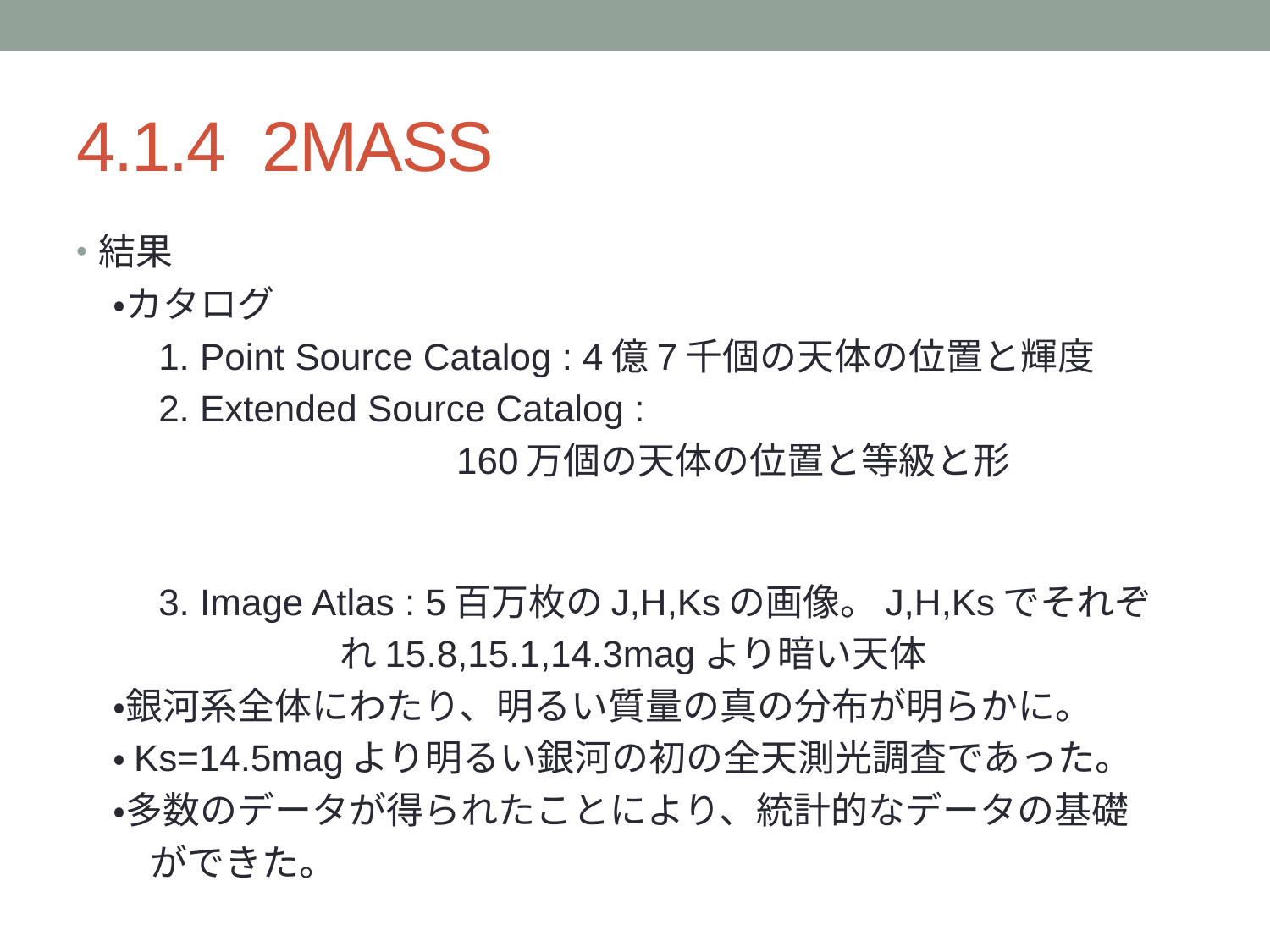

# 4.1.4  2MASS
結果
　・カタログ
　　1. Point Source Catalog : 4億7千個の天体の位置と輝度
　　2. Extended Source Catalog :
　　　　　　　　　　160万個の天体の位置と等級と形
　　3. Image Atlas : 5百万枚のJ,H,Ksの画像。J,H,Ksでそれぞ
                               れ15.8,15.1,14.3magより暗い天体
　・銀河系全体にわたり、明るい質量の真の分布が明らかに。
　・Ks=14.5magより明るい銀河の初の全天測光調査であった。
　・多数のデータが得られたことにより、統計的なデータの基礎
　　ができた。